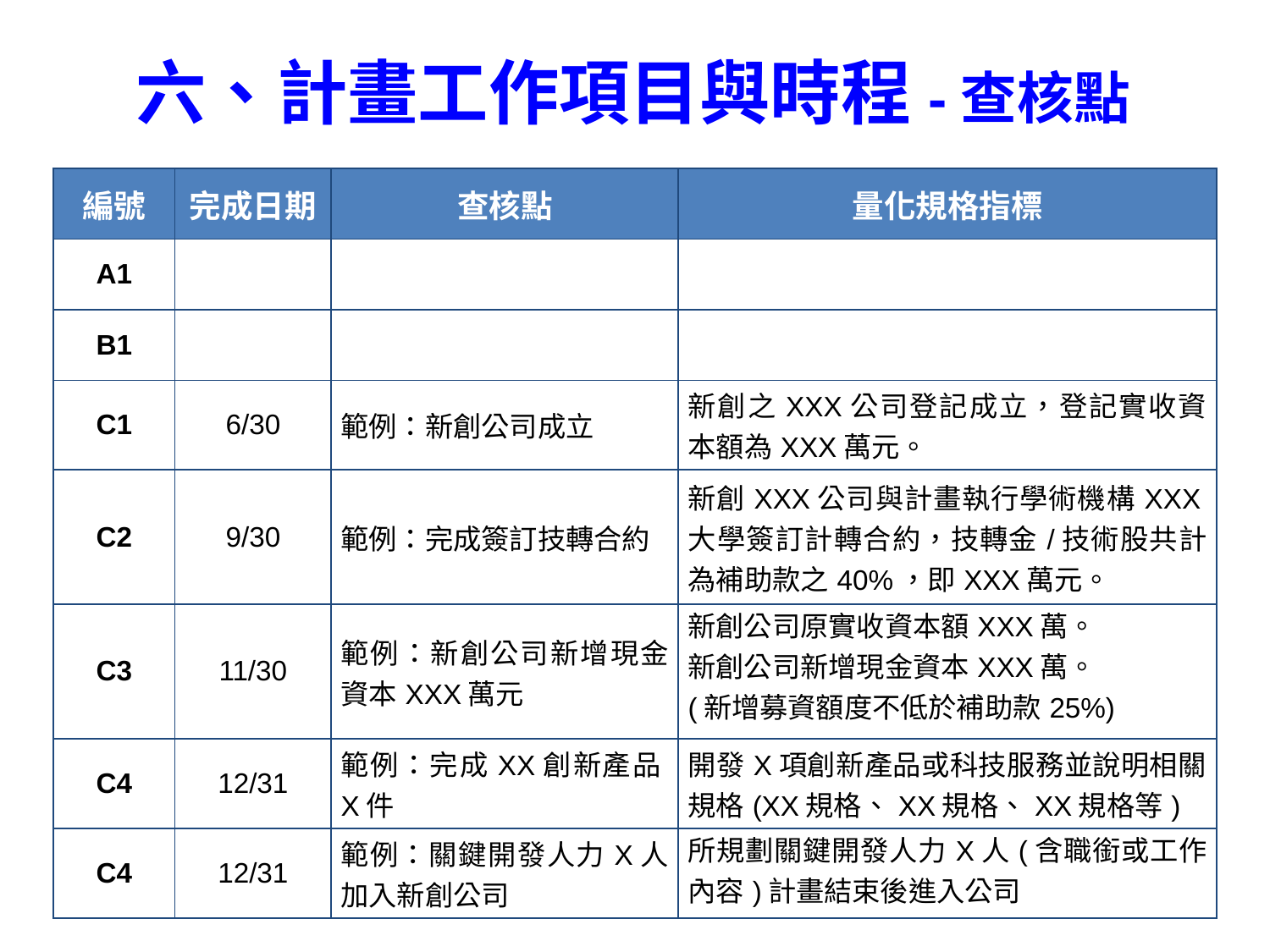

# 六、計畫工作項目與時程-查核點
| 編號 | 完成日期 | 查核點 | 量化規格指標 |
| --- | --- | --- | --- |
| A1 |  |  |  |
| B1 |  |  |  |
| C1 | 6/30 | 範例：新創公司成立 | 新創之XXX公司登記成立，登記實收資本額為XXX萬元。 |
| C2 | 9/30 | 範例：完成簽訂技轉合約 | 新創XXX公司與計畫執行學術機構XXX大學簽訂計轉合約，技轉金/技術股共計為補助款之40%，即XXX萬元。 |
| C3 | 11/30 | 範例：新創公司新增現金資本XXX萬元 | 新創公司原實收資本額XXX萬。 新創公司新增現金資本XXX萬。 (新增募資額度不低於補助款25%) |
| C4 | 12/31 | 範例：完成XX創新產品X件 | 開發X項創新產品或科技服務並說明相關規格(XX規格、XX規格、XX規格等) |
| C4 | 12/31 | 範例：關鍵開發人力X人加入新創公司 | 所規劃關鍵開發人力X人(含職銜或工作內容)計畫結束後進入公司 |